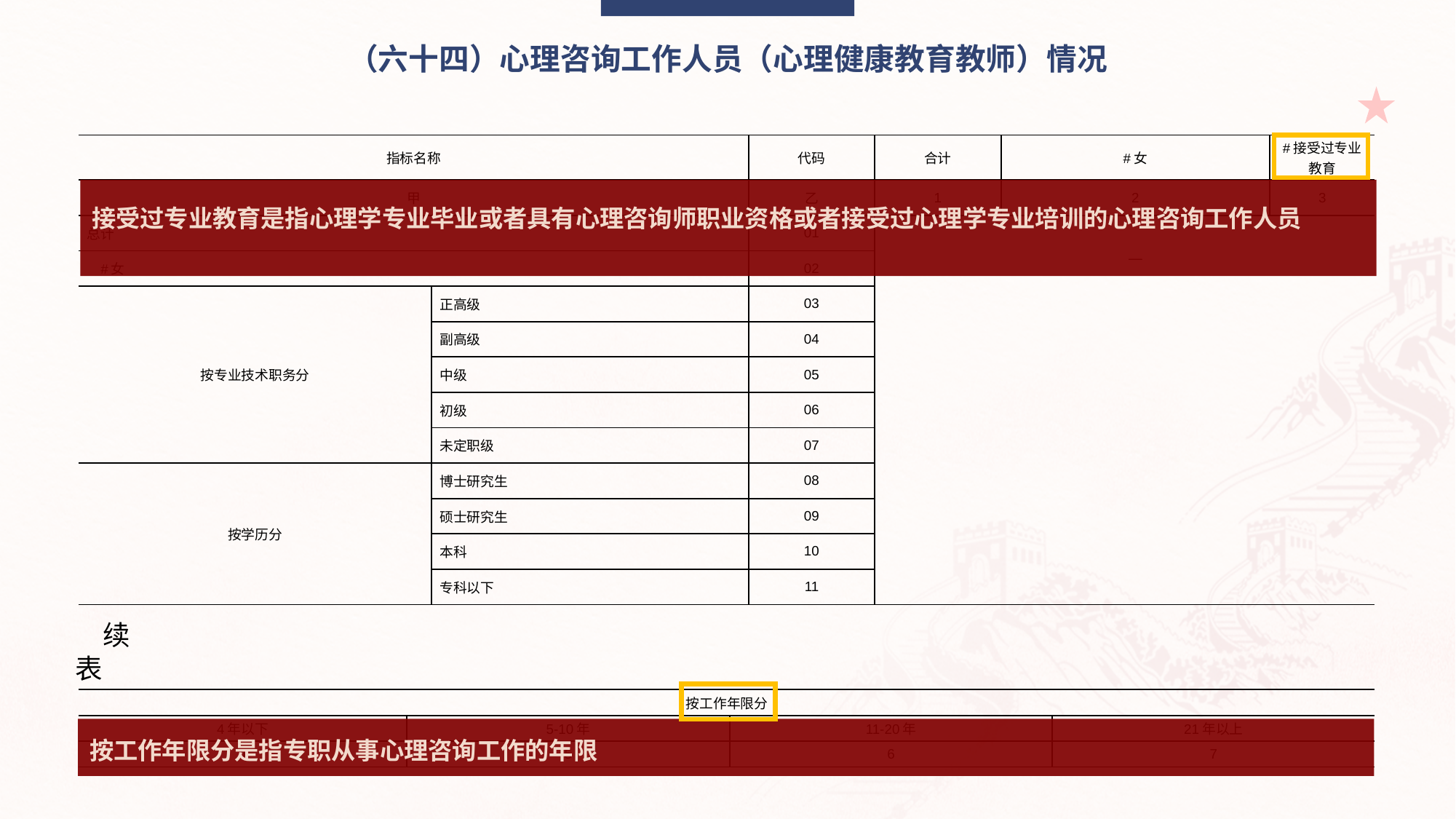

（六十四）心理咨询工作人员（心理健康教育教师）情况
| 指标名称 |  | 代码 | 合计 | #女 | #接受过专业教育 |
| --- | --- | --- | --- | --- | --- |
| 甲 |  | 乙 | 1 | 2 | 3 |
| 总计 |  | 01 |  |  |  |
| #女 |  | 02 |  | — |  |
| 按专业技术职务分 | 正高级 | 03 |  |  |  |
|  | 副高级 | 04 |  |  |  |
|  | 中级 | 05 |  |  |  |
|  | 初级 | 06 |  |  |  |
|  | 未定职级 | 07 |  |  |  |
| 按学历分 | 博士研究生 | 08 |  |  |  |
|  | 硕士研究生 | 09 |  |  |  |
|  | 本科 | 10 |  |  |  |
|  | 专科以下 | 11 |  |  |  |

接受过专业教育是指心理学专业毕业或者具有心理咨询师职业资格或者接受过心理学专业培训的心理咨询工作人员
续表

按工作年限分是指专职从事心理咨询工作的年限

| 按工作年限分 |  |  |  |
| --- | --- | --- | --- |
| 4年以下 | 5-10年 | 11-20年 | 21年以上 |
| 4 | 5 | 6 | 7 |